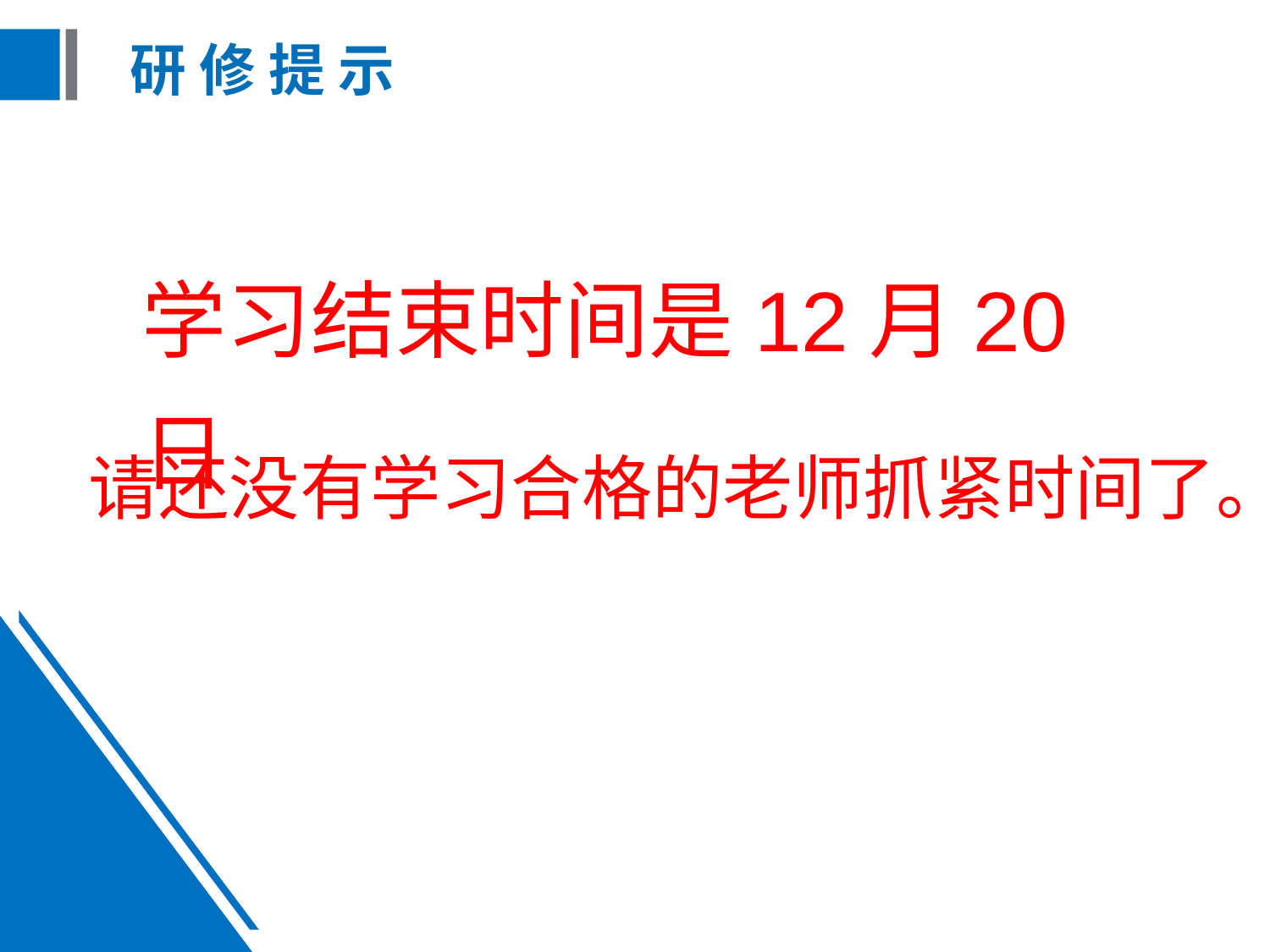

# 研 修 提 示
学习结束时间是12月20日
请还没有学习合格的老师抓紧时间了。